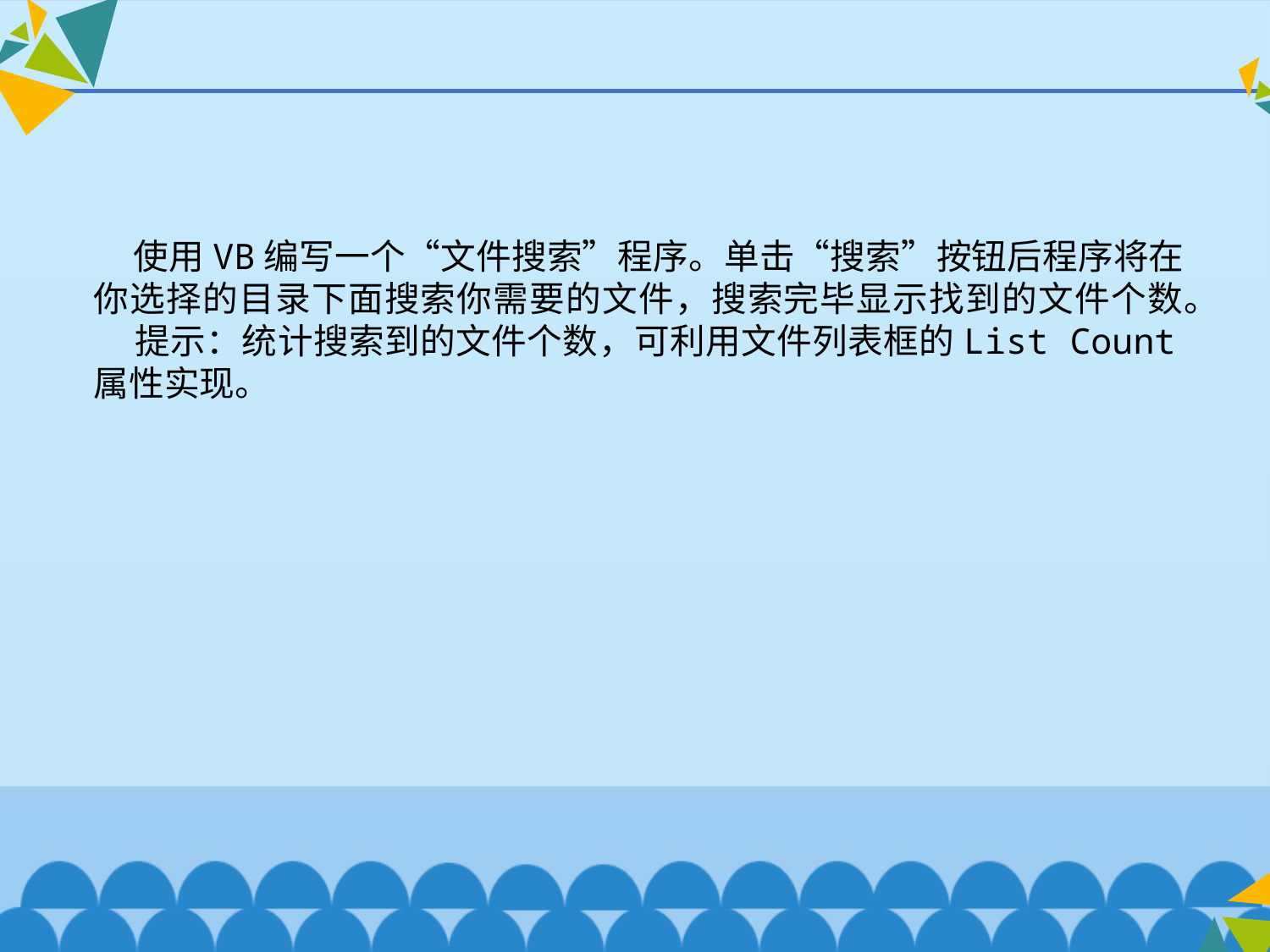

使用VB编写一个“文件搜索”程序。单击“搜索”按钮后程序将在你选择的目录下面搜索你需要的文件，搜索完毕显示找到的文件个数。
    提示：统计搜索到的文件个数，可利用文件列表框的List Count属性实现。